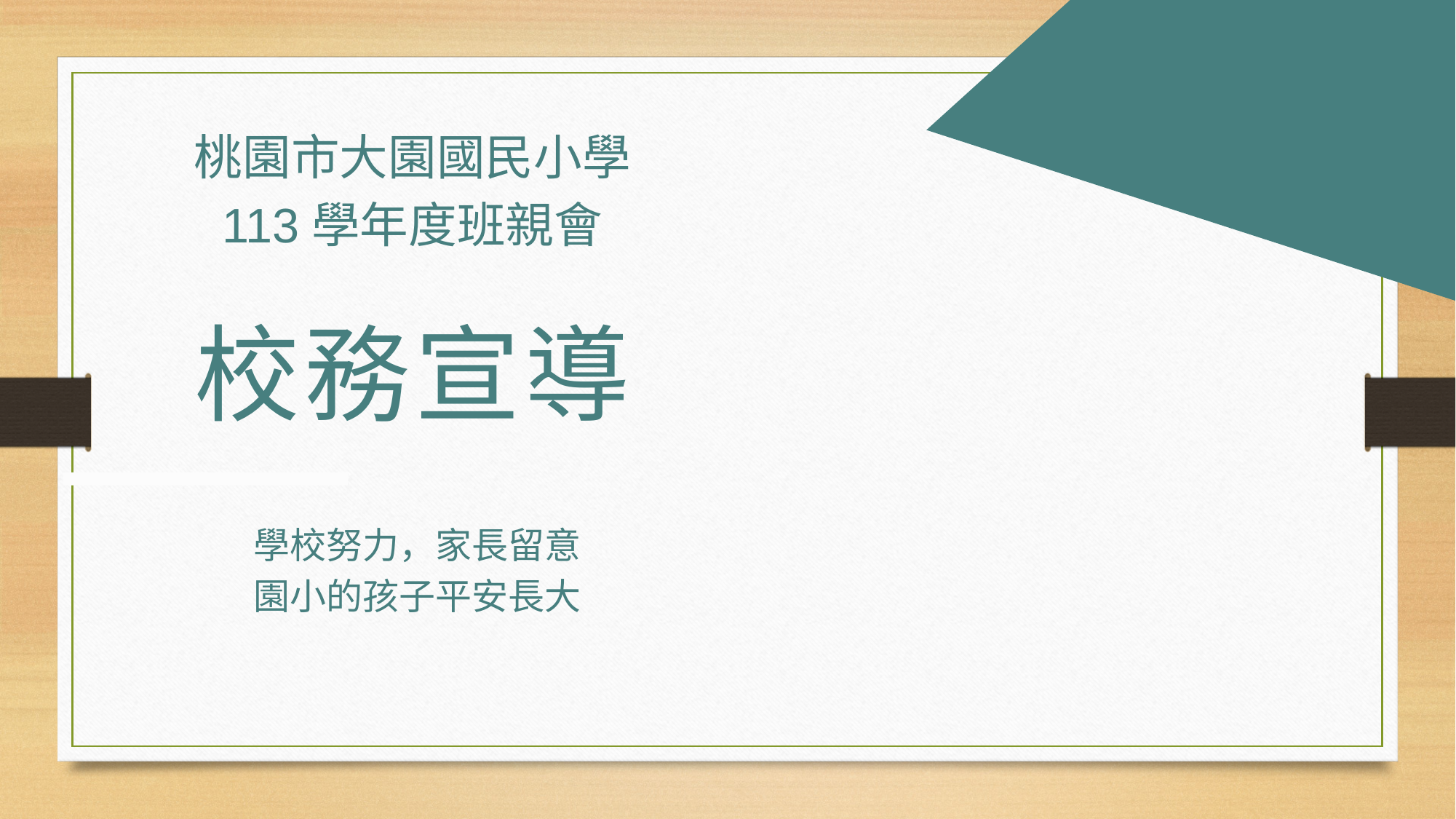

桃園市大園國民小學
113學年度班親會
校務宣導

學校努力，家長留意
園小的孩子平安長大